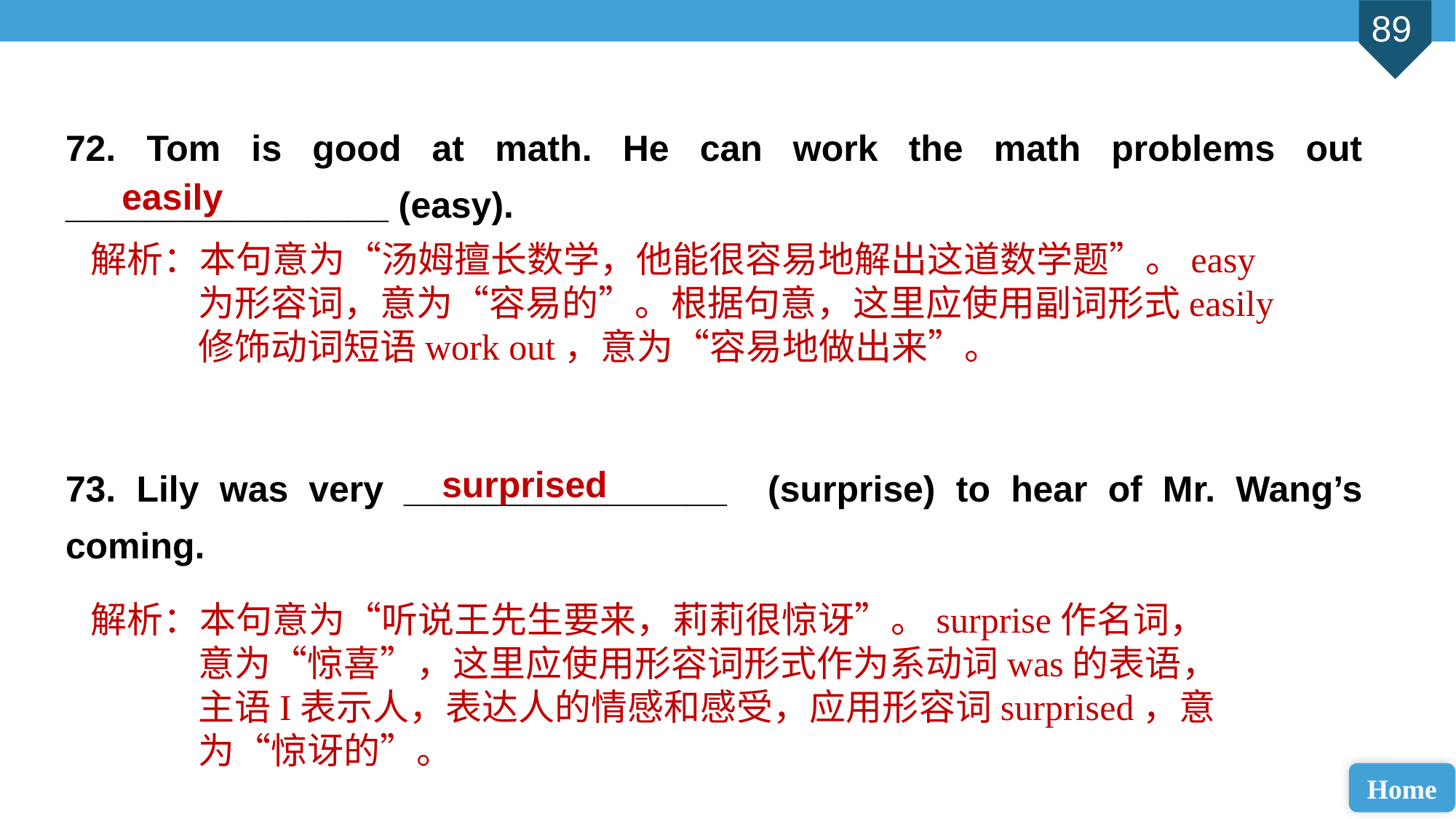

72. Tom is good at math. He can work the math problems out ________________ (easy).

73. Lily was very ________________  (surprise) to hear of Mr. Wang’s coming.
easily
解析：本句意为“汤姆擅长数学，他能很容易地解出这道数学题”。easy为形容词，意为“容易的”。根据句意，这里应使用副词形式easily修饰动词短语work out，意为“容易地做出来”。
surprised
解析：本句意为“听说王先生要来，莉莉很惊讶”。surprise作名词，意为“惊喜”，这里应使用形容词形式作为系动词was的表语，主语I表示人，表达人的情感和感受，应用形容词surprised，意为“惊讶的”。